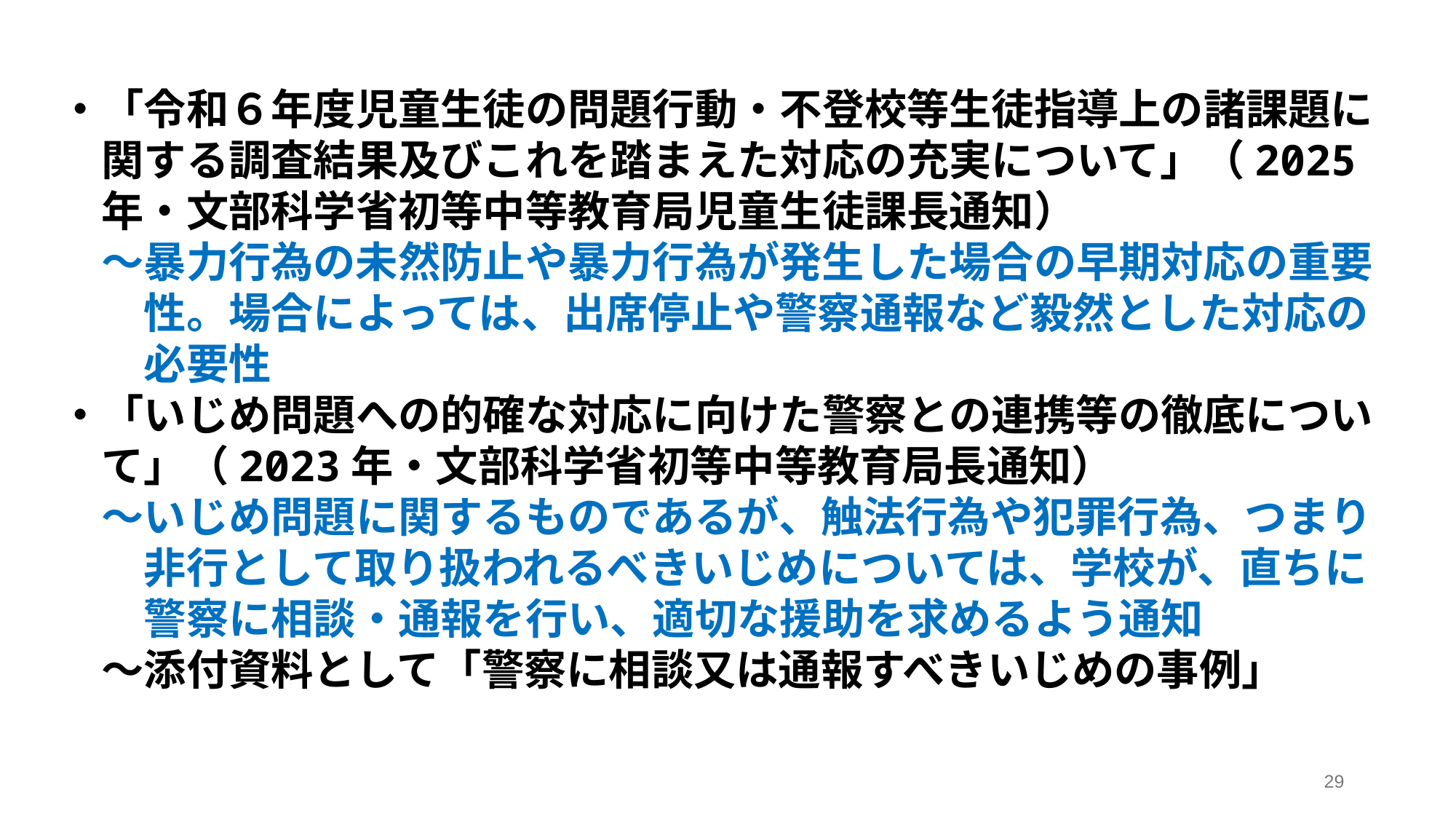

・「令和６年度児童生徒の問題行動・不登校等生徒指導上の諸課題に
　関する調査結果及びこれを踏まえた対応の充実について」（2025
　年・文部科学省初等中等教育局児童生徒課長通知）
　～暴力行為の未然防止や暴力行為が発生した場合の早期対応の重要
　　性。場合によっては、出席停止や警察通報など毅然とした対応の
　　必要性
・「いじめ問題への的確な対応に向けた警察との連携等の徹底につい
　て」（2023年・文部科学省初等中等教育局長通知）
　～いじめ問題に関するものであるが、触法行為や犯罪行為、つまり
　　非行として取り扱われるべきいじめについては、学校が、直ちに
　　警察に相談・通報を行い、適切な援助を求めるよう通知
　～添付資料として「警察に相談又は通報すべきいじめの事例」
29